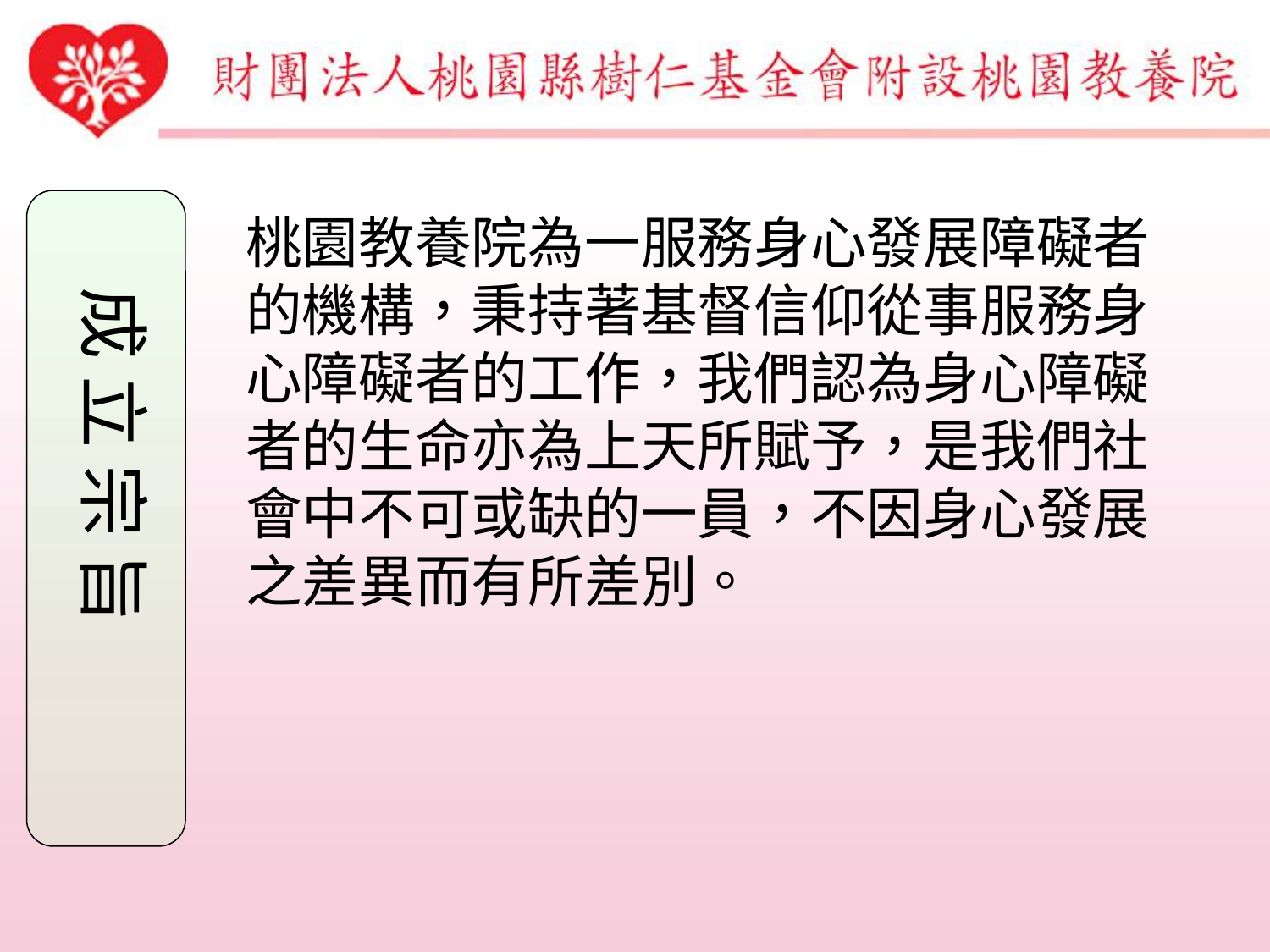

桃園教養院為一服務身心發展障礙者的機構，秉持著基督信仰從事服務身心障礙者的工作，我們認為身心障礙者的生命亦為上天所賦予，是我們社會中不可或缺的一員，不因身心發展之差異而有所差別。
成 立 宗 旨